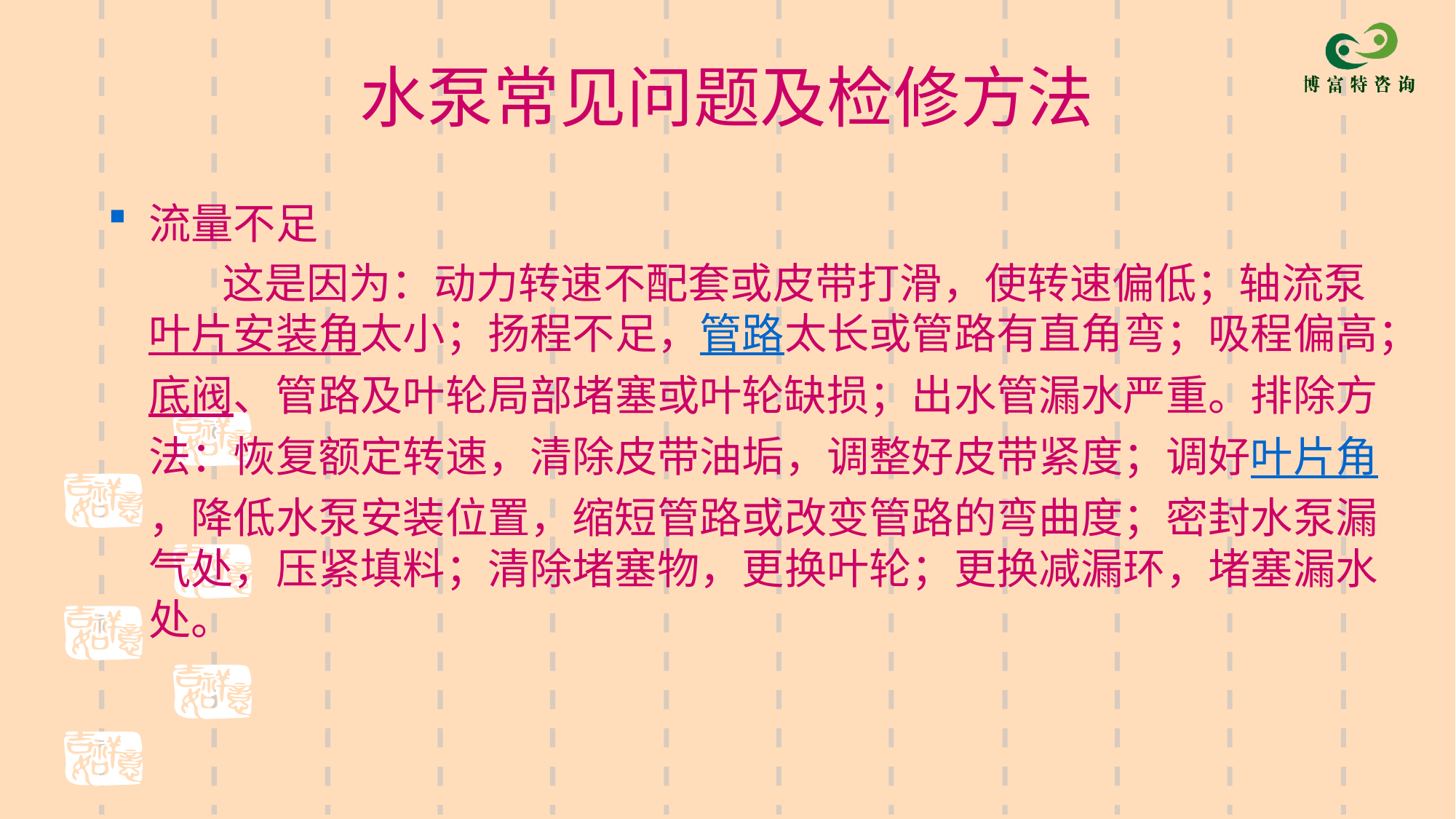

# 水泵常见问题及检修方法
流量不足
           这是因为：动力转速不配套或皮带打滑，使转速偏低；轴流泵叶片安装角太小；扬程不足，管路太长或管路有直角弯；吸程偏高；底阀、管路及叶轮局部堵塞或叶轮缺损；出水管漏水严重。排除方法：恢复额定转速，清除皮带油垢，调整好皮带紧度；调好叶片角，降低水泵安装位置，缩短管路或改变管路的弯曲度；密封水泵漏气处，压紧填料；清除堵塞物，更换叶轮；更换减漏环，堵塞漏水处。